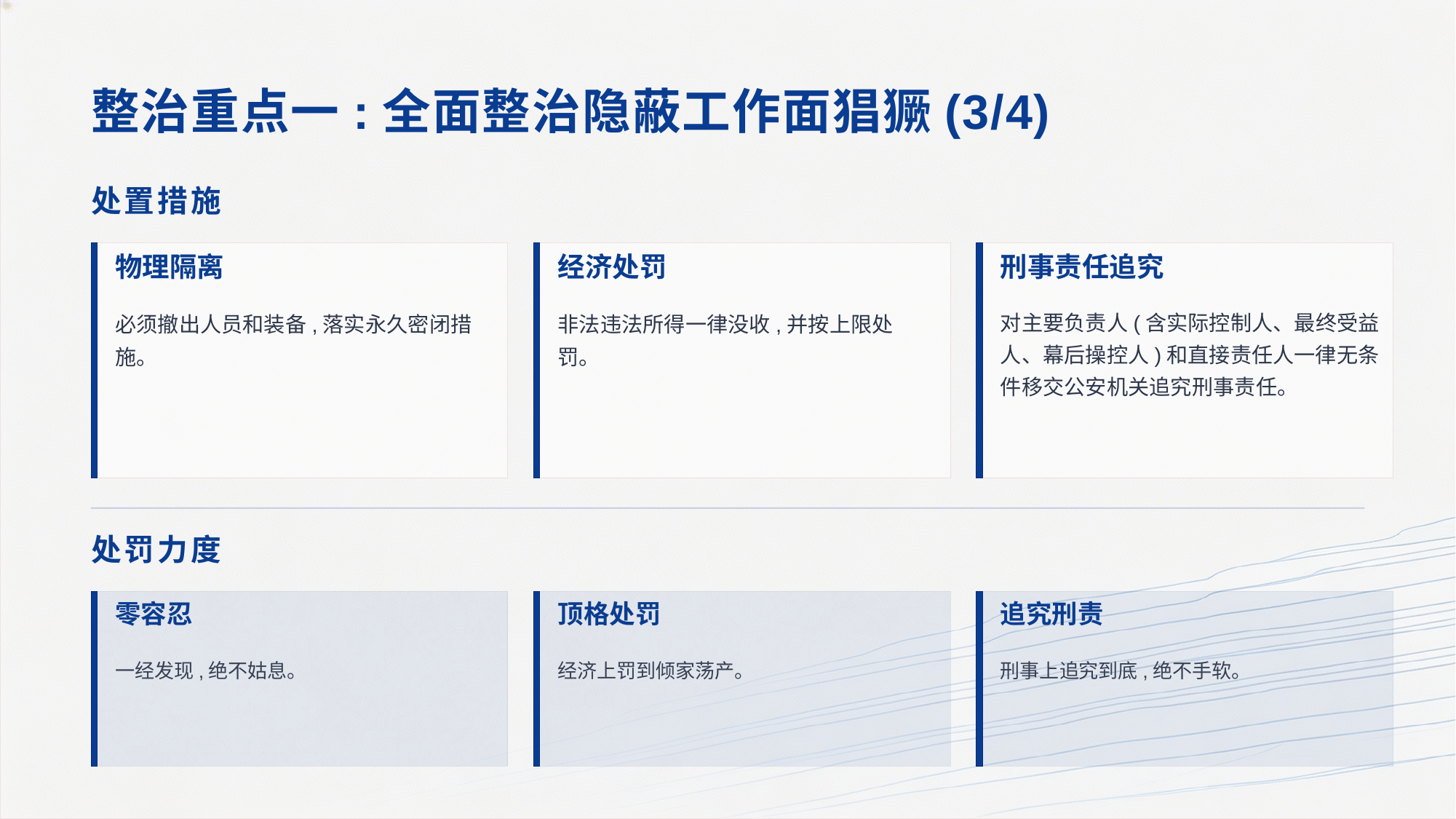

整治重点一:全面整治隐蔽工作面猖獗(3/4)
处置措施

物理隔离

经济处罚

刑事责任追究
必须撤出人员和装备,落实永久密闭措施。
非法违法所得一律没收,并按上限处罚。
对主要负责人(含实际控制人、最终受益人、幕后操控人)和直接责任人一律无条件移交公安机关追究刑事责任。
处罚力度

零容忍

顶格处罚

追究刑责
一经发现,绝不姑息。
经济上罚到倾家荡产。
刑事上追究到底,绝不手软。